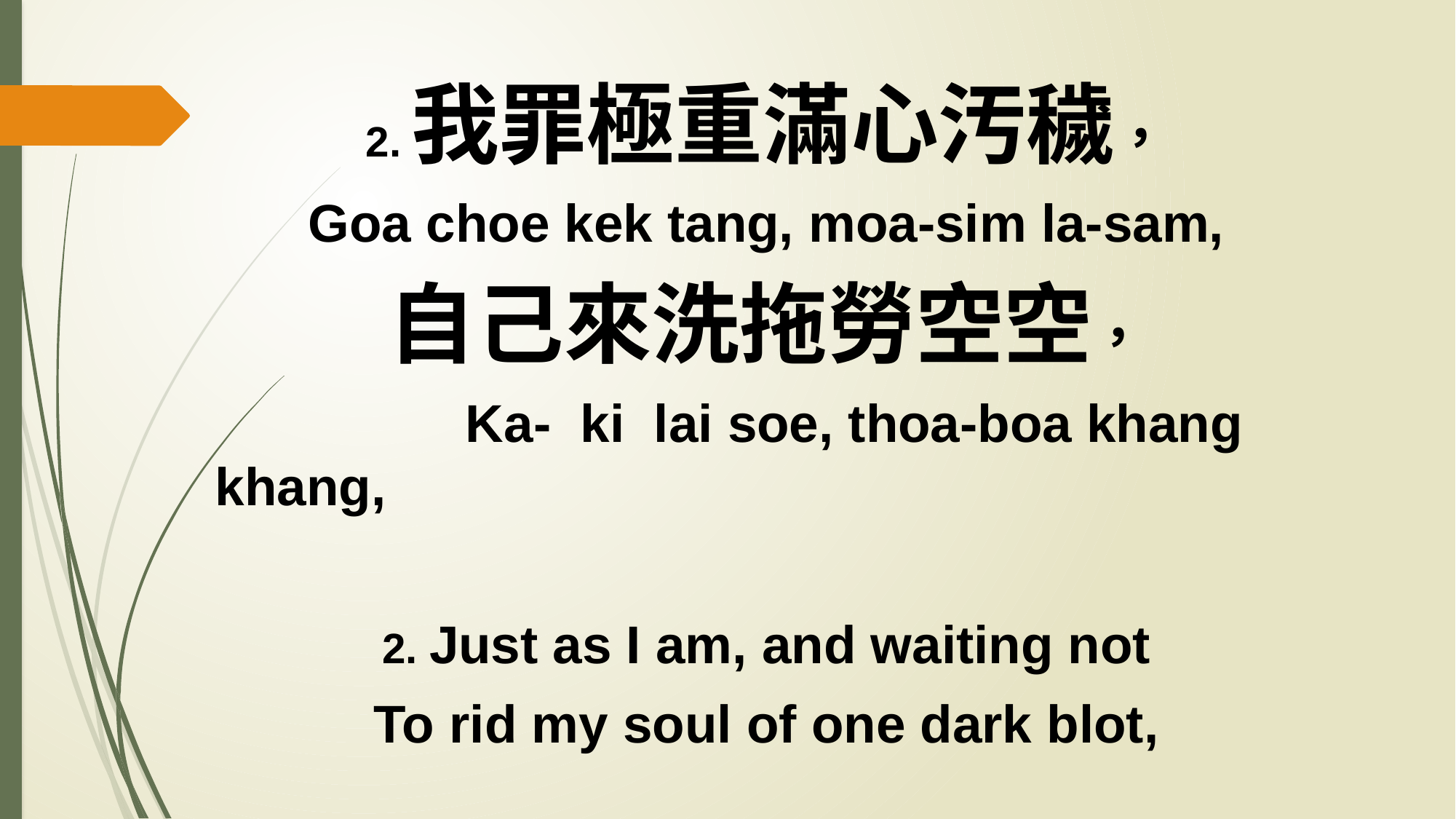

2.我罪極重滿心汚穢，
Goa choe kek tang, moa-sim la-sam,
自己來洗拖勞空空，
                 Ka-  ki  lai soe, thoa-boa khang khang,

2. Just as I am, and waiting not
To rid my soul of one dark blot,